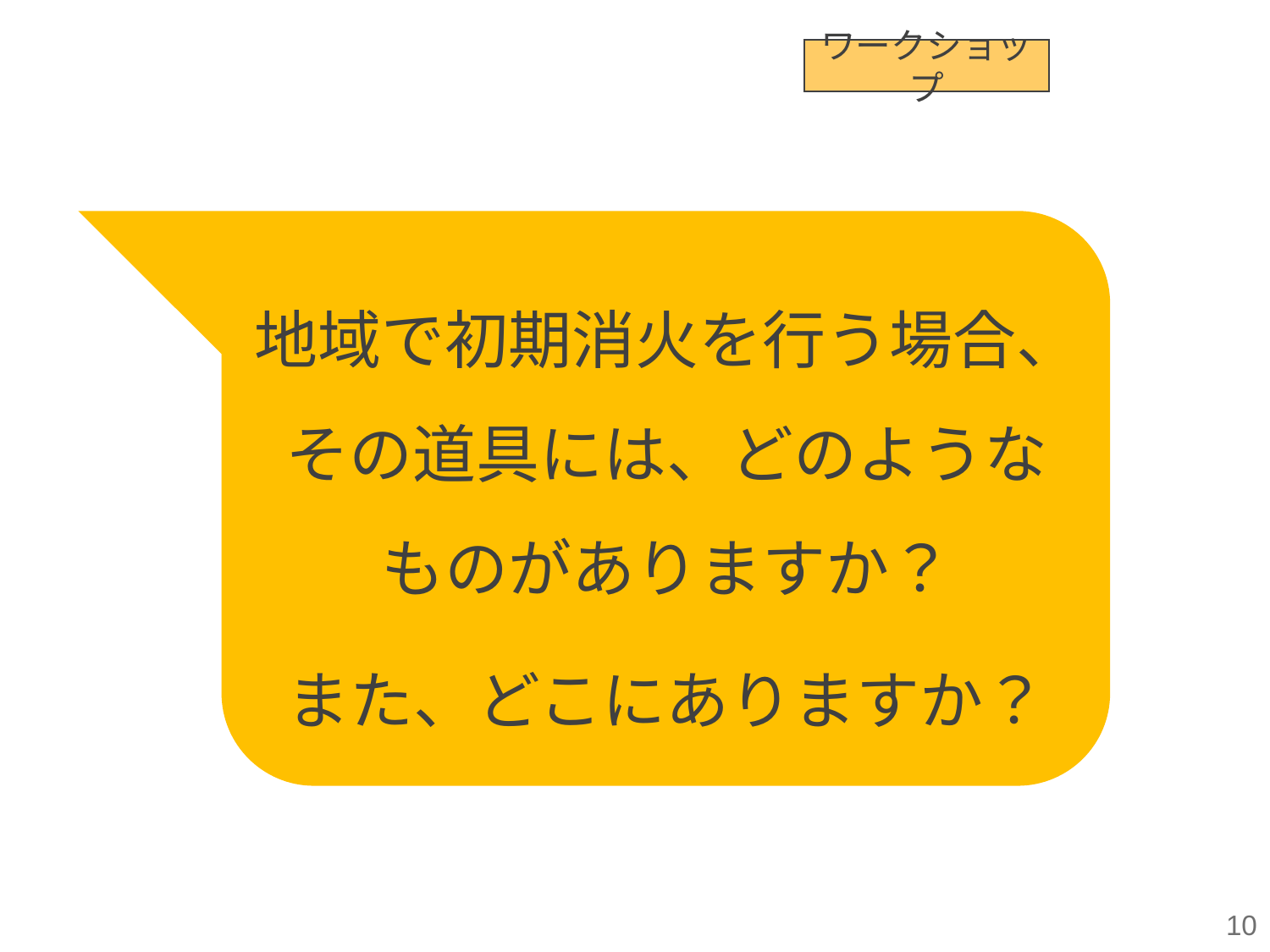

地域で初期消火を行う場合、
その道具には、どのような
ものがありますか？
また、どこにありますか？
10